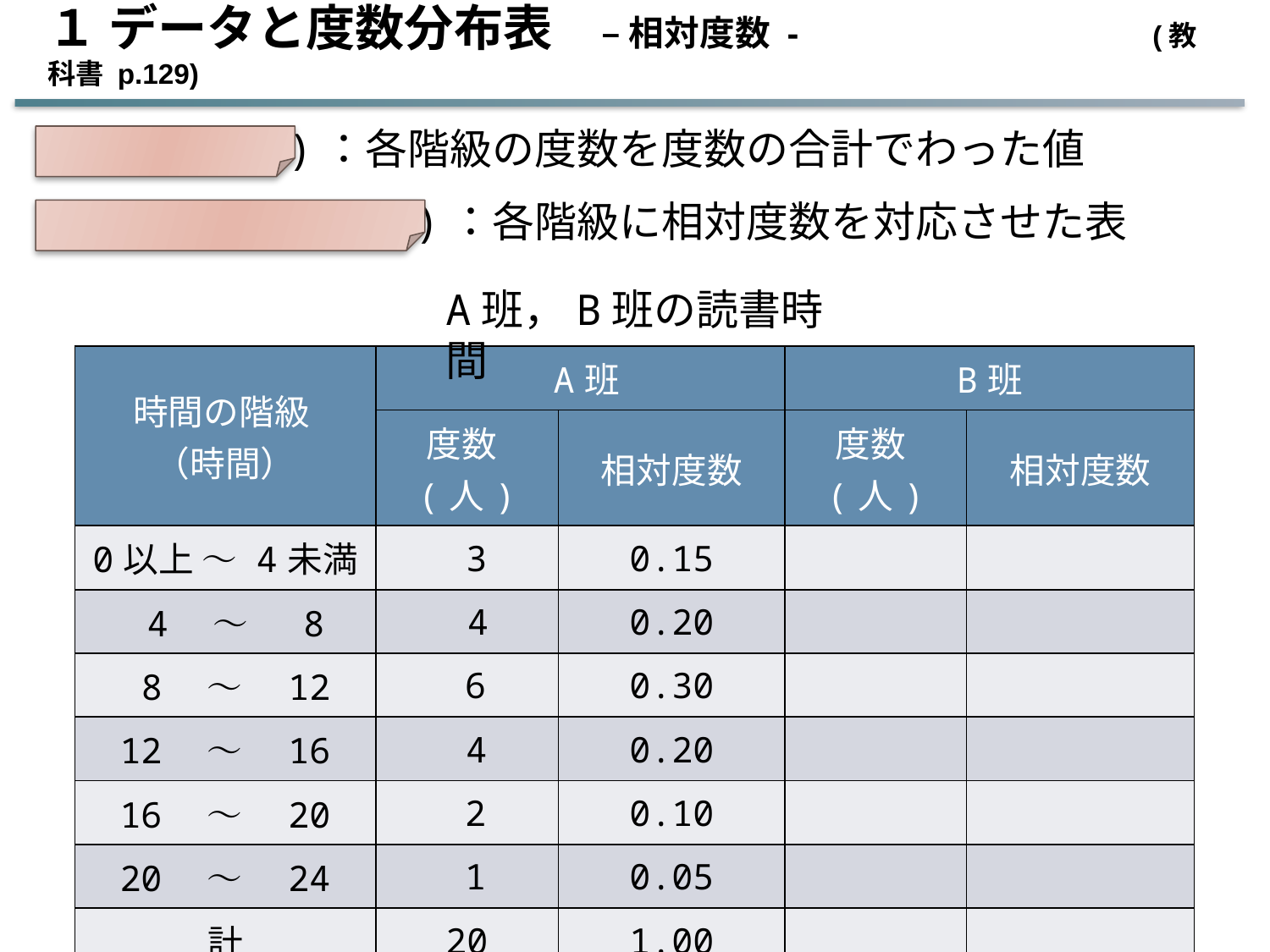

１ データと度数分布表　– 相対度数 -  　　　　　      (教科書 p.129)
( 相対度数 )：各階級の度数を度数の合計でわった値

( 相対度数分布表 )：各階級に相対度数を対応させた表

A班，B班の読書時間
| 時間の階級 （時間） | A班 |  | B班 |  |
| --- | --- | --- | --- | --- |
|  | 度数(人) | 相対度数 | 度数(人) | 相対度数 |
| 0以上 ～ 4未満 | 3 | 0.15 |  |  |
| 4　～　 8 | 4 | 0.20 |  |  |
| 8　～　12 | 6 | 0.30 |  |  |
| 12　～　16 | 4 | 0.20 |  |  |
| 16　～　20 | 2 | 0.10 |  |  |
| 20　～　24 | 1 | 0.05 |  |  |
| 計 | 20 | 1.00 |  |  |